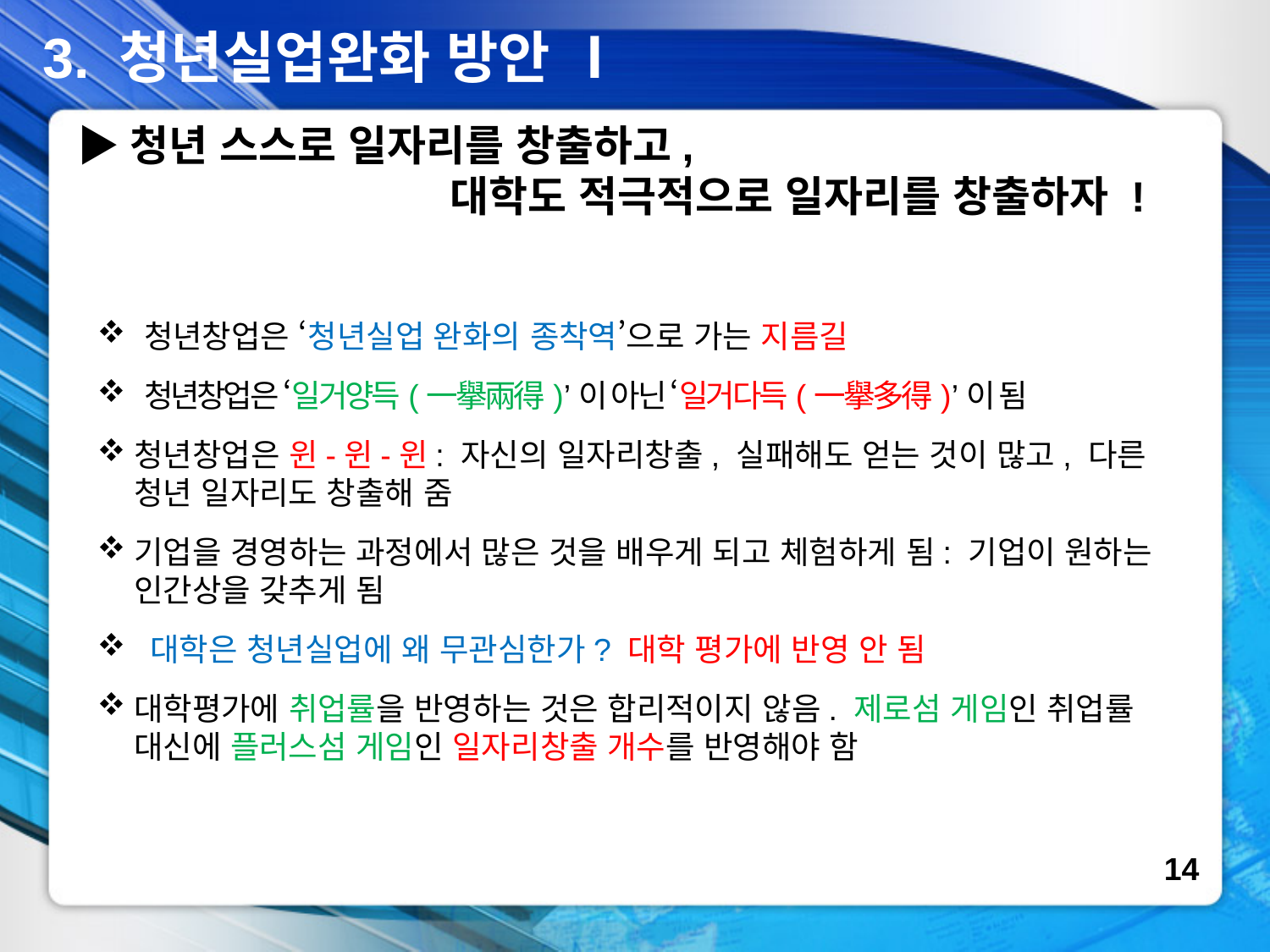

3. 청년실업완화 방안 Ⅰ
▶청년 스스로 일자리를 창출하고,
대학도 적극적으로 일자리를 창출하자 !
 청년창업은 ‘청년실업 완화의 종착역’으로 가는 지름길

 청년창업은 ‘일거양득(一擧兩得)’이 아닌 ‘일거다득(一擧多得)’이 됨

청년창업은 윈-윈-윈: 자신의 일자리창출, 실패해도 얻는 것이 많고, 다른 청년 일자리도 창출해 줌

기업을 경영하는 과정에서 많은 것을 배우게 되고 체험하게 됨: 기업이 원하는 인간상을 갖추게 됨

 대학은 청년실업에 왜 무관심한가? 대학 평가에 반영 안 됨

대학평가에 취업률을 반영하는 것은 합리적이지 않음. 제로섬 게임인 취업률 대신에 플러스섬 게임인 일자리창출 개수를 반영해야 함
14